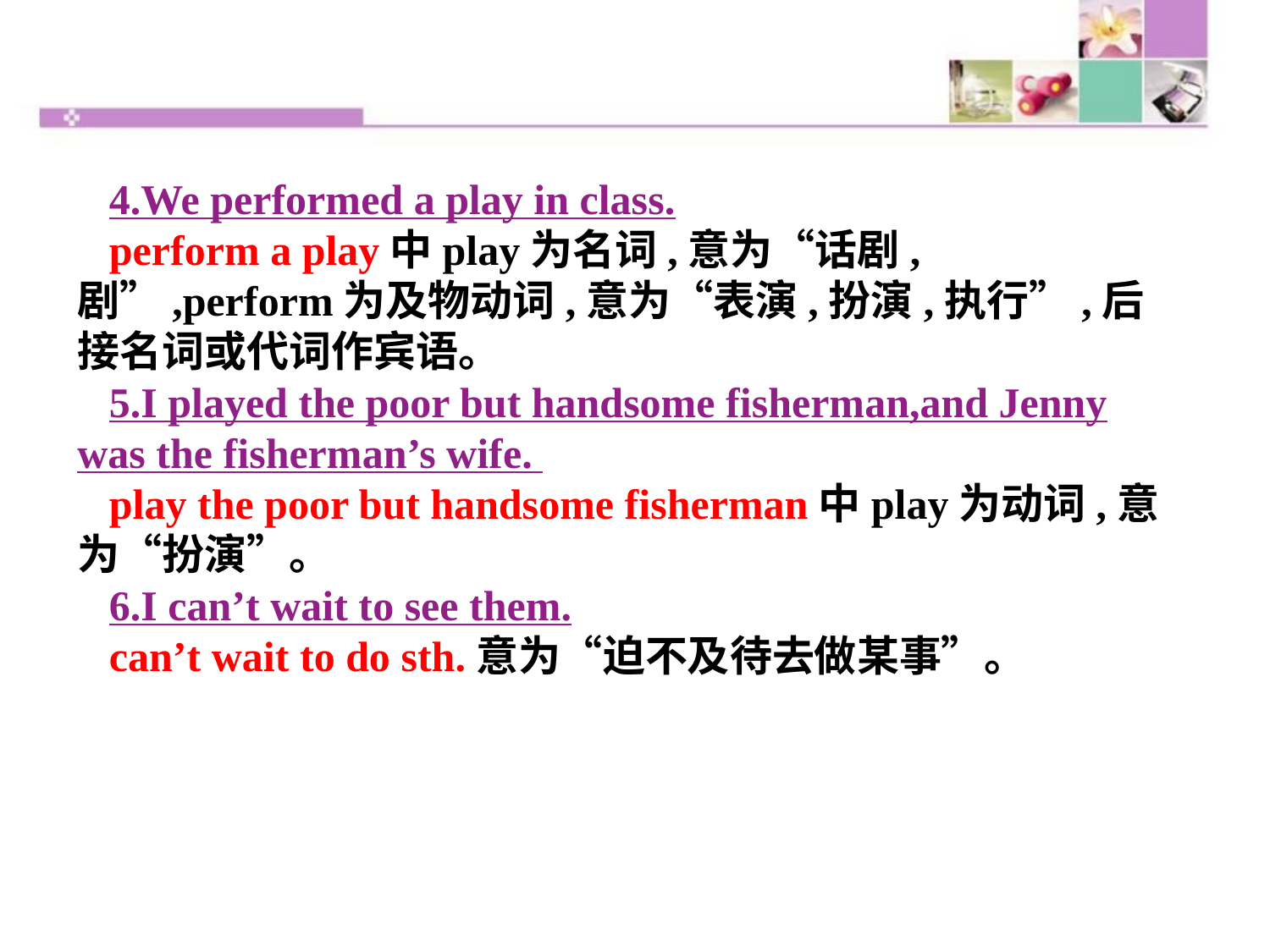

4.We performed a play in class.
perform a play中play为名词,意为“话剧,剧”,perform为及物动词,意为“表演,扮演,执行”,后接名词或代词作宾语。
5.I played the poor but handsome fisherman,and Jenny was the fisherman’s wife.
play the poor but handsome fisherman中play为动词,意为“扮演”。
6.I can’t wait to see them.
can’t wait to do sth.意为“迫不及待去做某事”。